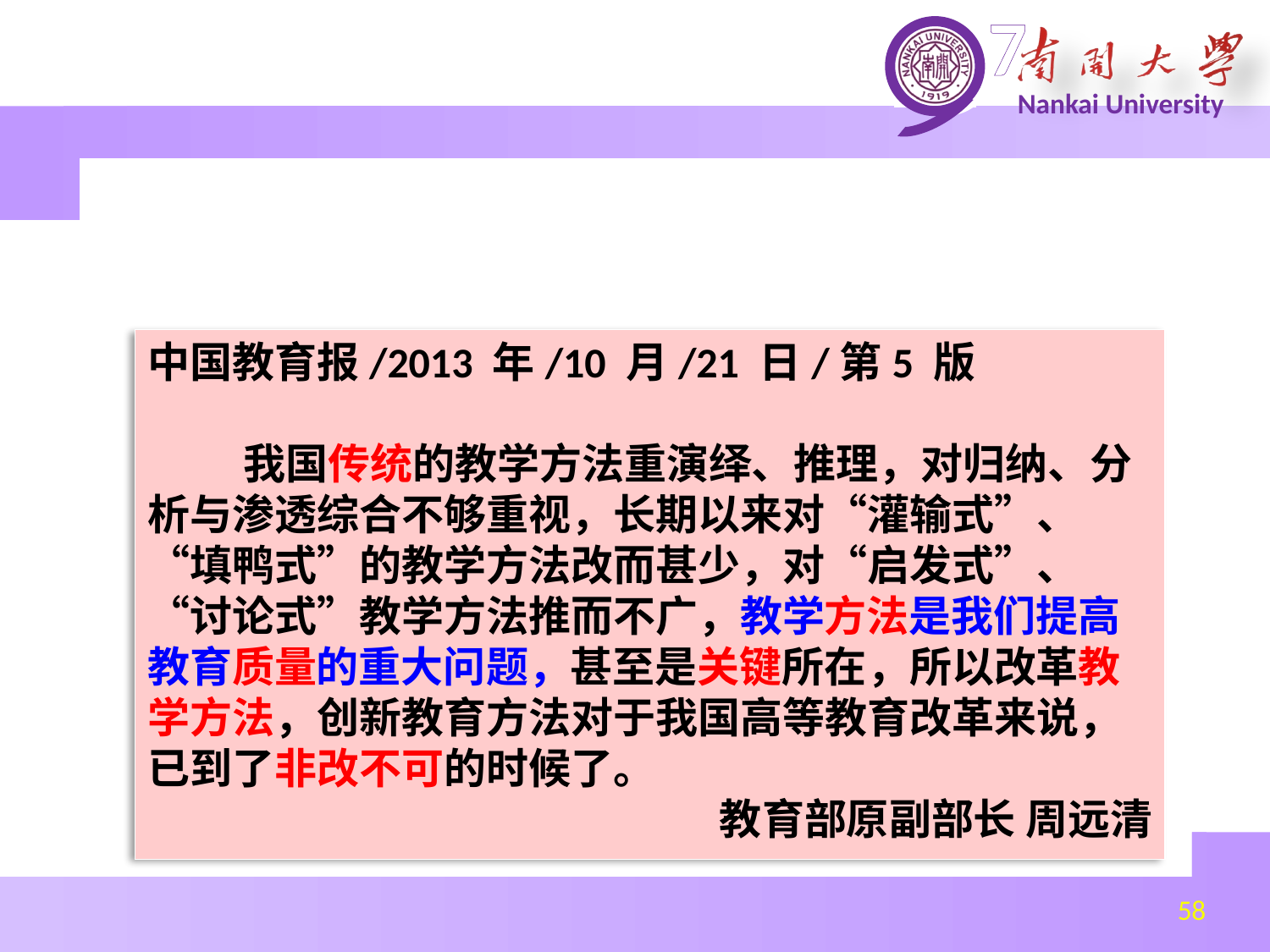

中国教育报/2013 年/10 月/21 日/第5 版

         我国传统的教学方法重演绎、推理，对归纳、分析与渗透综合不够重视，长期以来对“灌输式”、“填鸭式”的教学方法改而甚少，对“启发式”、“讨论式”教学方法推而不广，教学方法是我们提高教育质量的重大问题，甚至是关键所在，所以改革教学方法，创新教育方法对于我国高等教育改革来说，已到了非改不可的时候了。
教育部原副部长 周远清